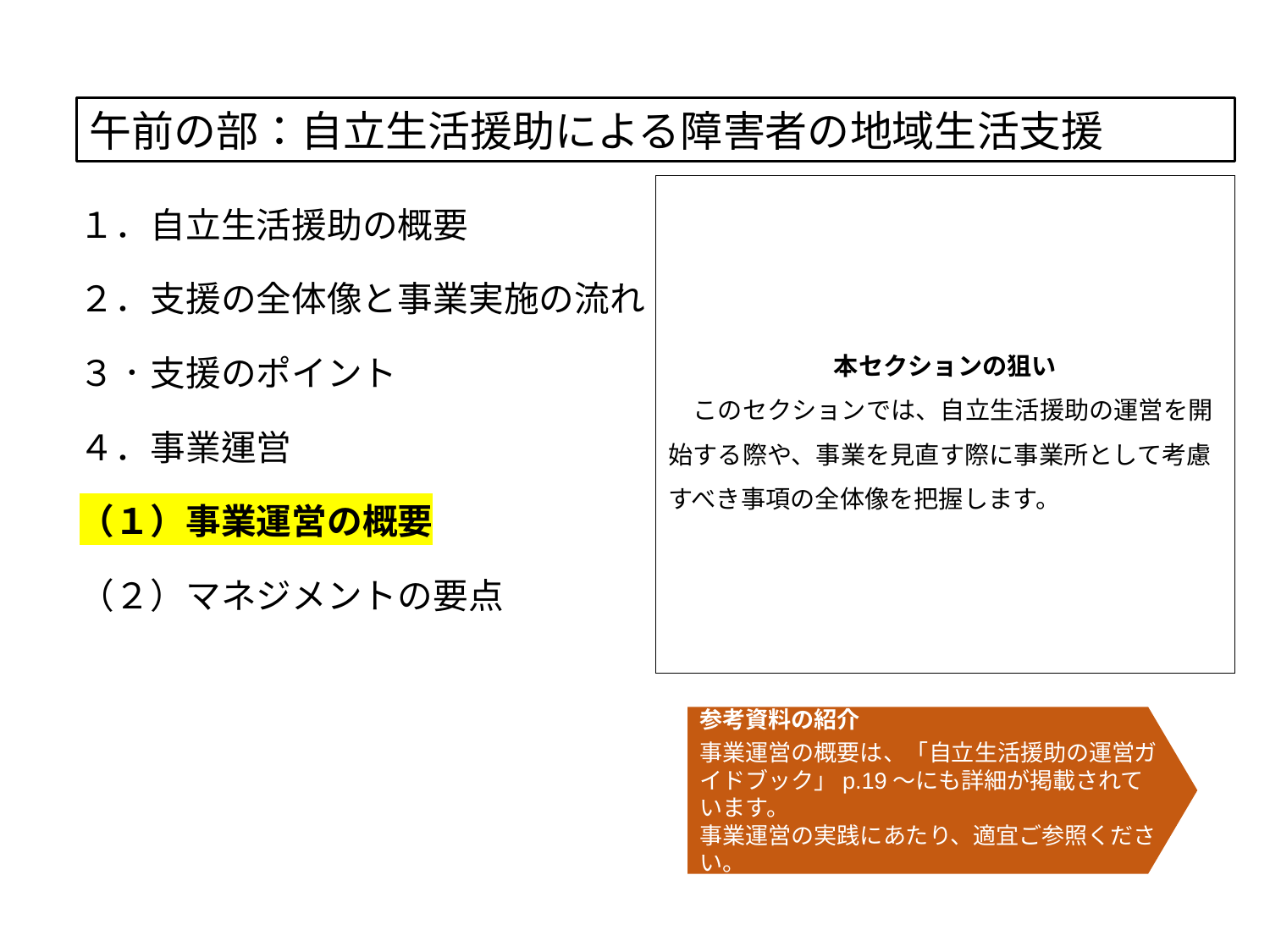

午前の部：自立生活援助による障害者の地域生活支援
１．自立生活援助の概要
２．支援の全体像と事業実施の流れ
３．支援のポイント
４．事業運営
（１）事業運営の概要
（２）マネジメントの要点
本セクションの狙い
　このセクションでは、自立生活援助の運営を開始する際や、事業を見直す際に事業所として考慮すべき事項の全体像を把握します。
参考資料の紹介

事業運営の概要は、「自立生活援助の運営ガイドブック」p.19～にも詳細が掲載されています。
事業運営の実践にあたり、適宜ご参照ください。